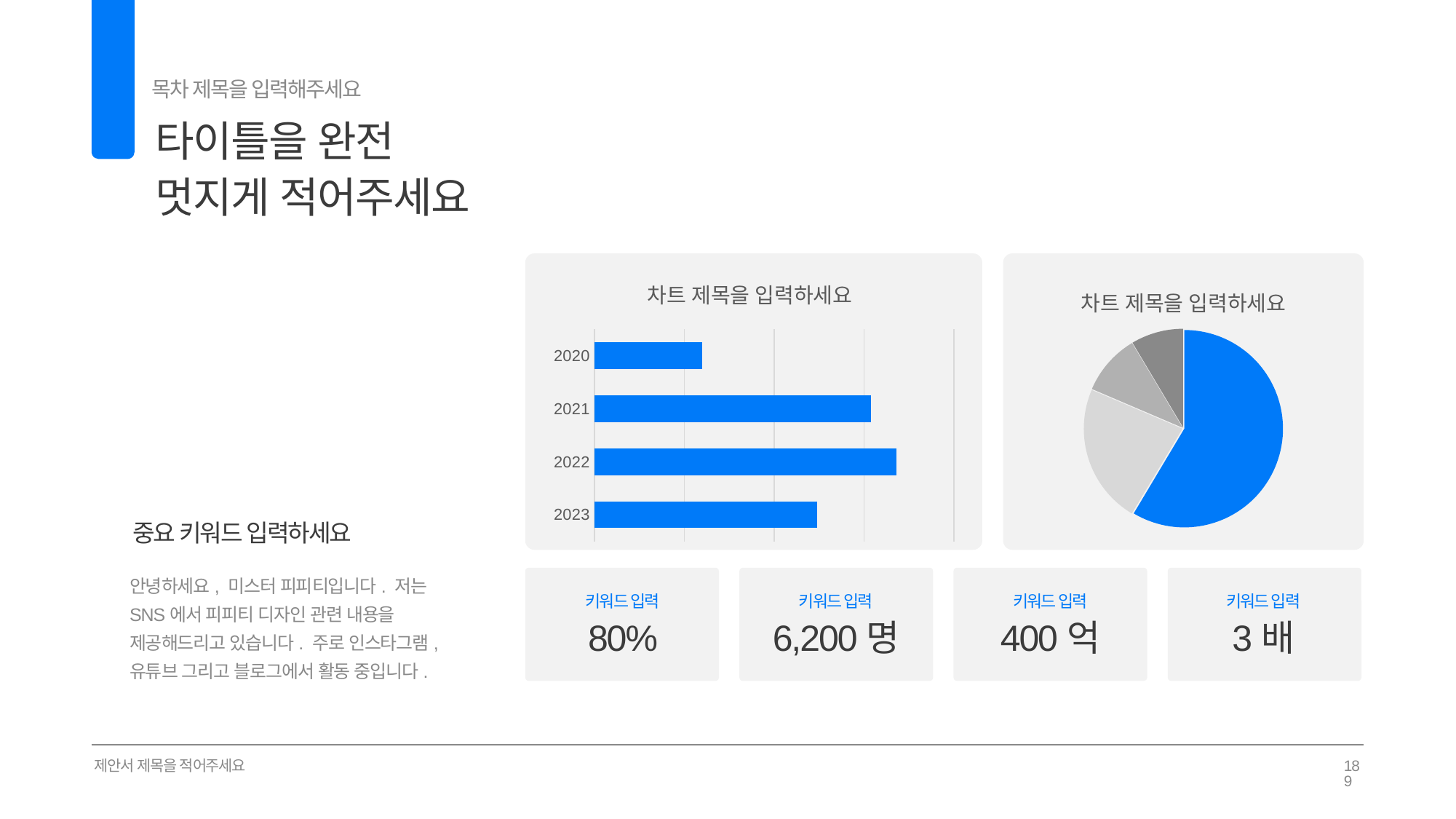

목차 제목을 입력해주세요
타이틀을 완전
멋지게 적어주세요
02

### Chart: 차트 제목을 입력하세요

| Category | 열1 |
|---|---|
| 2023 | 62.0 |
| 2022 | 84.0 |
| 2021 | 77.0 |
| 2020 | 30.0 |

### Chart: 차트 제목을 입력하세요

| Category | 판매 |
|---|---|
| 1분기 | 8.2 |
| 2분기 | 3.2 |
| 3분기 | 1.4 |
| 4분기 | 1.2 |
중요 키워드 입력하세요

안녕하세요, 미스터 피피티입니다. 저는 SNS에서 피피티 디자인 관련 내용을 제공해드리고 있습니다. 주로 인스타그램, 유튜브 그리고 블로그에서 활동 중입니다.
키워드 입력
키워드 입력
키워드 입력
키워드 입력
80%
6,200명
400억
3배
제안서 제목을 적어주세요
189